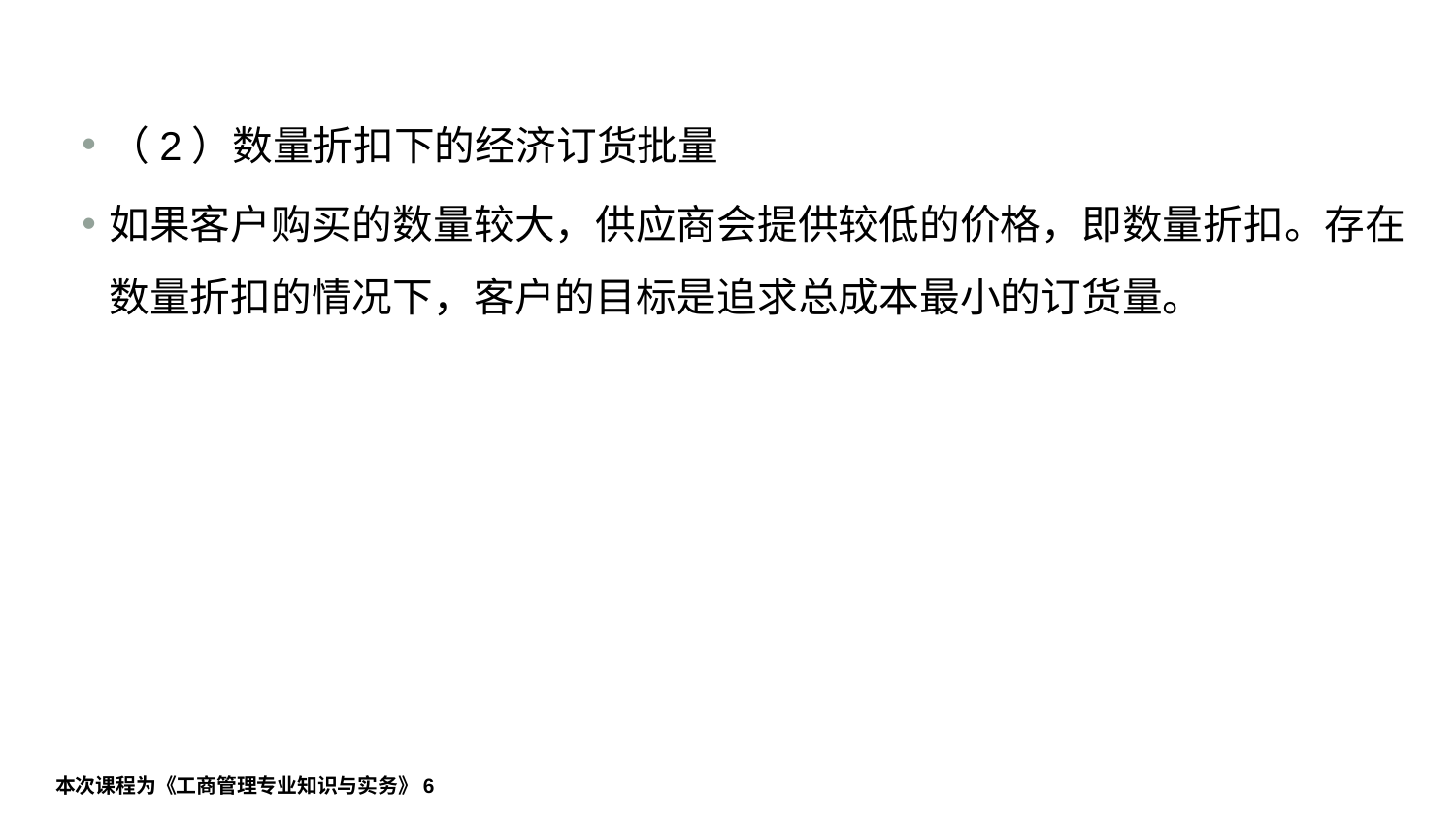

#
（2）数量折扣下的经济订货批量
如果客户购买的数量较大，供应商会提供较低的价格，即数量折扣。存在数量折扣的情况下，客户的目标是追求总成本最小的订货量。